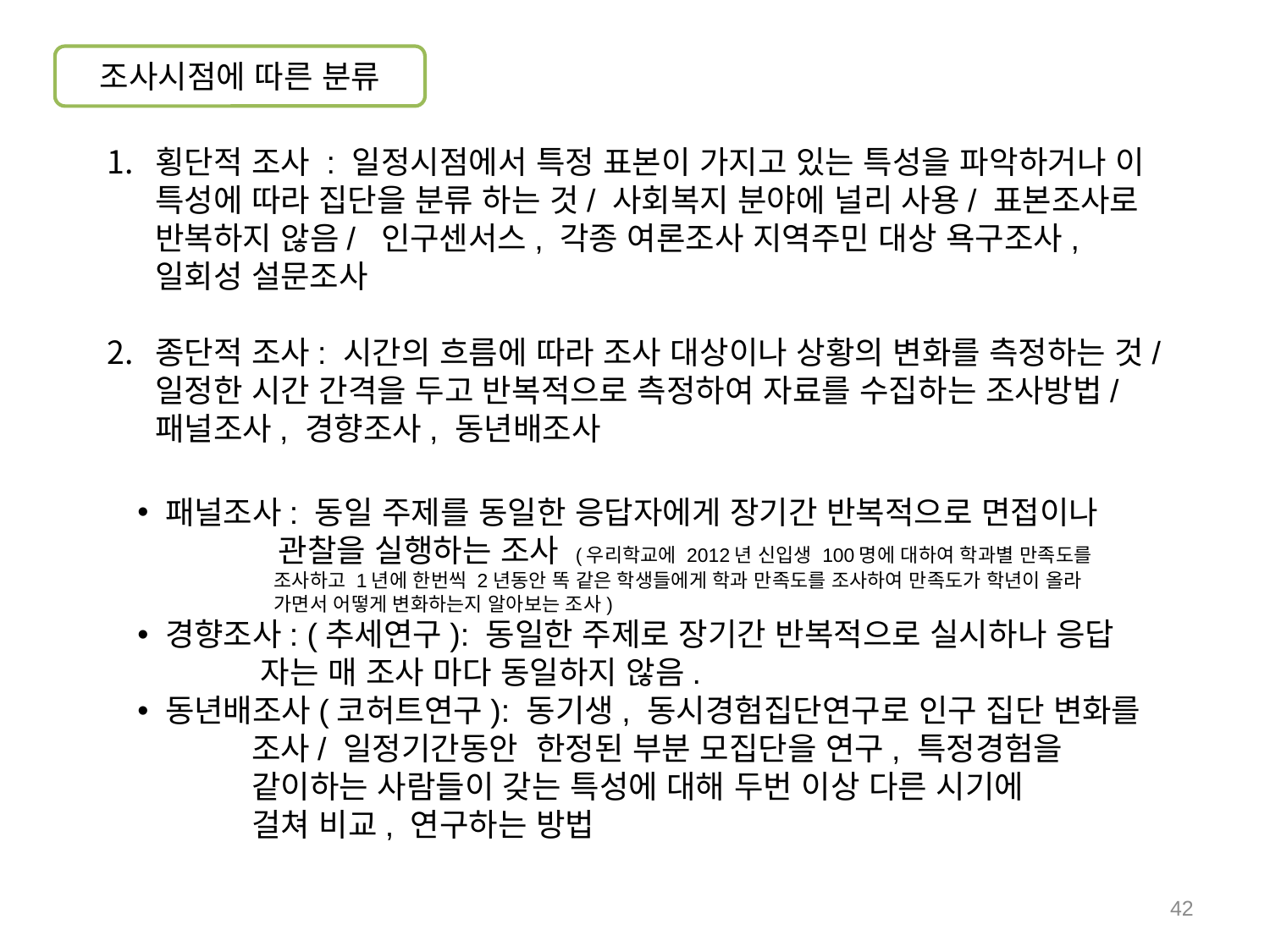

조사시점에 따른 분류
횡단적 조사 : 일정시점에서 특정 표본이 가지고 있는 특성을 파악하거나 이 특성에 따라 집단을 분류 하는 것/ 사회복지 분야에 널리 사용/ 표본조사로 반복하지 않음/  인구센서스, 각종 여론조사 지역주민 대상 욕구조사, 일회성 설문조사

종단적 조사: 시간의 흐름에 따라 조사 대상이나 상황의 변화를 측정하는 것/ 일정한 시간 간격을 두고 반복적으로 측정하여 자료를 수집하는 조사방법/ 패널조사, 경향조사, 동년배조사
 패널조사: 동일 주제를 동일한 응답자에게 장기간 반복적으로 면접이나
               관찰을 실행하는 조사 (우리학교에 2012년 신입생 100명에 대하여 학과별 만족도를
                        조사하고 1년에 한번씩 2년동안 똑 같은 학생들에게 학과 만족도를 조사하여 만족도가 학년이 올라
                        가면서 어떻게 변화하는지 알아보는 조사)
 경향조사: (추세연구): 동일한 주제로 장기간 반복적으로 실시하나 응답
             자는 매 조사 마다 동일하지 않음.
 동년배조사(코허트연구): 동기생, 동시경험집단연구로 인구 집단 변화를
            조사/ 일정기간동안  한정된 부분 모집단을 연구, 특정경험을
            같이하는 사람들이 갖는 특성에 대해 두번 이상 다른 시기에
            걸쳐 비교, 연구하는 방법
42